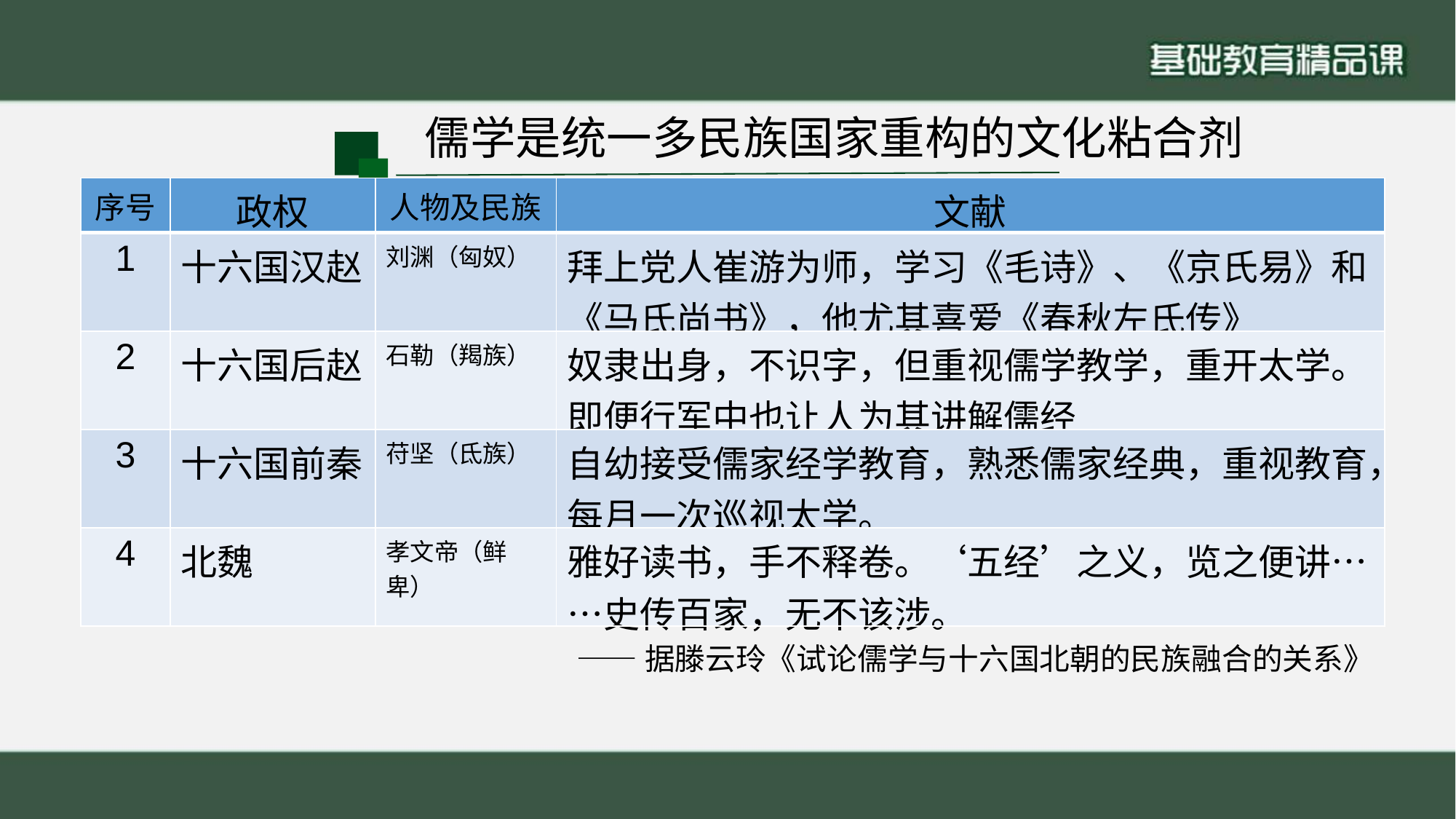

儒学是统一多民族国家重构的文化粘合剂

| 序号 | 政权 | 人物及民族 | 文献 |
| --- | --- | --- | --- |
| 1 | 十六国汉赵 | 刘渊（匈奴） | 拜上党人崔游为师，学习《毛诗》、《京氏易》和《马氏尚书》，他尤其喜爱《春秋左氏传》 |
| 2 | 十六国后赵 | 石勒（羯族） | 奴隶出身，不识字，但重视儒学教学，重开太学。即便行军中也让人为其讲解儒经 |
| 3 | 十六国前秦 | 苻坚（氐族） | 自幼接受儒家经学教育，熟悉儒家经典，重视教育，每月一次巡视太学。 |
| 4 | 北魏 | 孝文帝（鲜卑） | 雅好读书，手不释卷。‘五经’之义，览之便讲……史传百家，无不该涉。 |
——据滕云玲《试论儒学与十六国北朝的民族融合的关系》